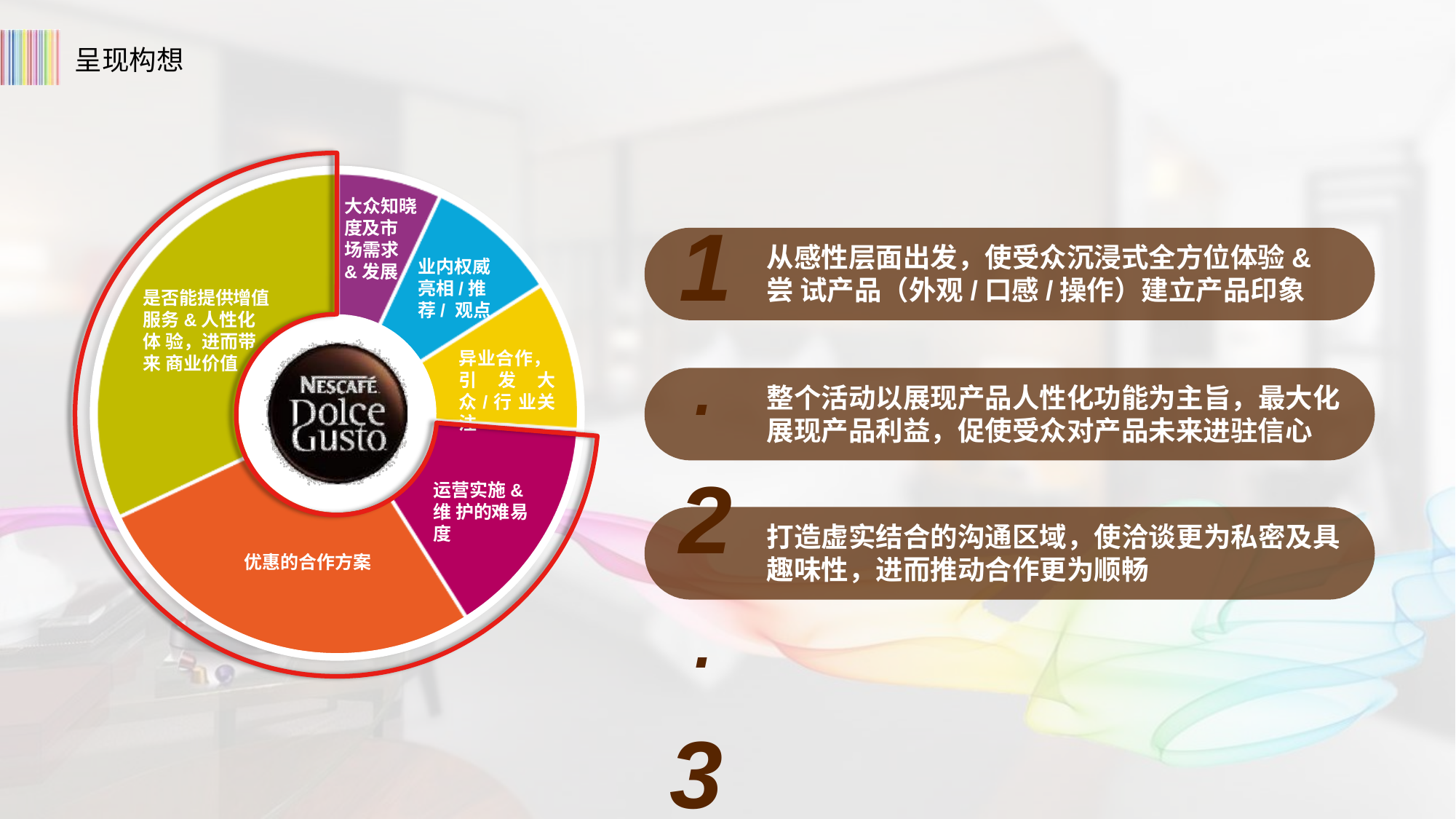

呈现构想

1.
2.
3.
大众知晓 度及市 场需求
&发展

从感性层面出发，使受众沉浸式全方位体验&尝 试产品（外观/口感/操作）建立产品印象
业内权威 亮相/推荐/ 观点
是否能提供增值 服务&人性化体 验，进而带来 商业价值

异业合作，  引发大众/行 业关注

整个活动以展现产品人性化功能为主旨，最大化 展现产品利益，促使受众对产品未来进驻信心
运营实施&维 护的难易度

打造虚实结合的沟通区域，使洽谈更为私密及具 趣味性，进而推动合作更为顺畅
优惠的合作方案